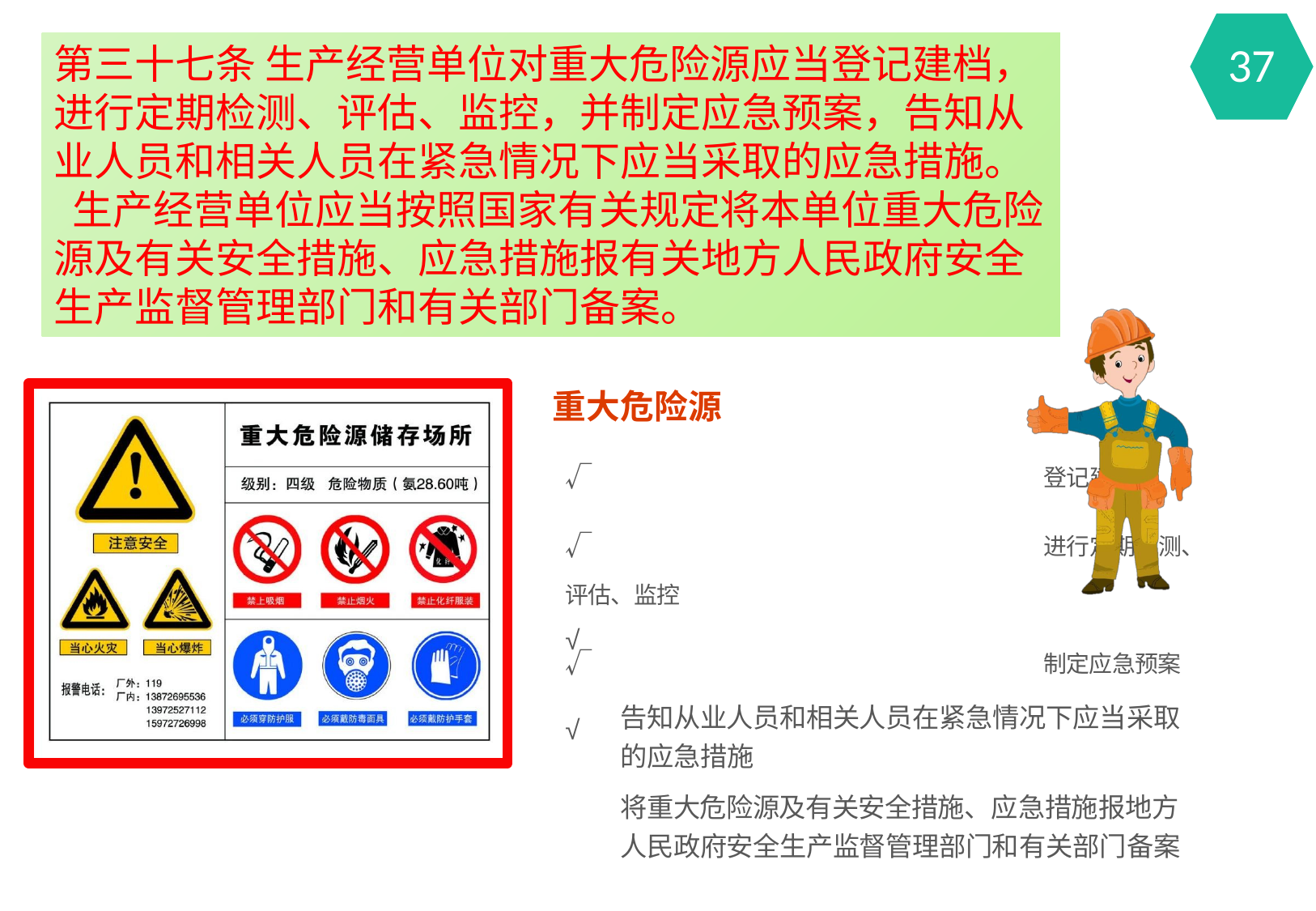

第三十七条 生产经营单位对重大危险源应当登记建档，进行定期检测、评估、监控，并制定应急预案，告知从业人员和相关人员在紧急情况下应当采取的应急措施。
 生产经营单位应当按照国家有关规定将本单位重大危险源及有关安全措施、应急措施报有关地方人民政府安全生产监督管理部门和有关部门备案。
37

重大危险源

√	登记建档
√	进行定期检测、评估、监控
√	制定应急预案
告知从业人员和相关人员在紧急情况下应当采取 的应急措施
将重大危险源及有关安全措施、应急措施报地方
人民政府安全生产监督管理部门和有关部门备案
√
√